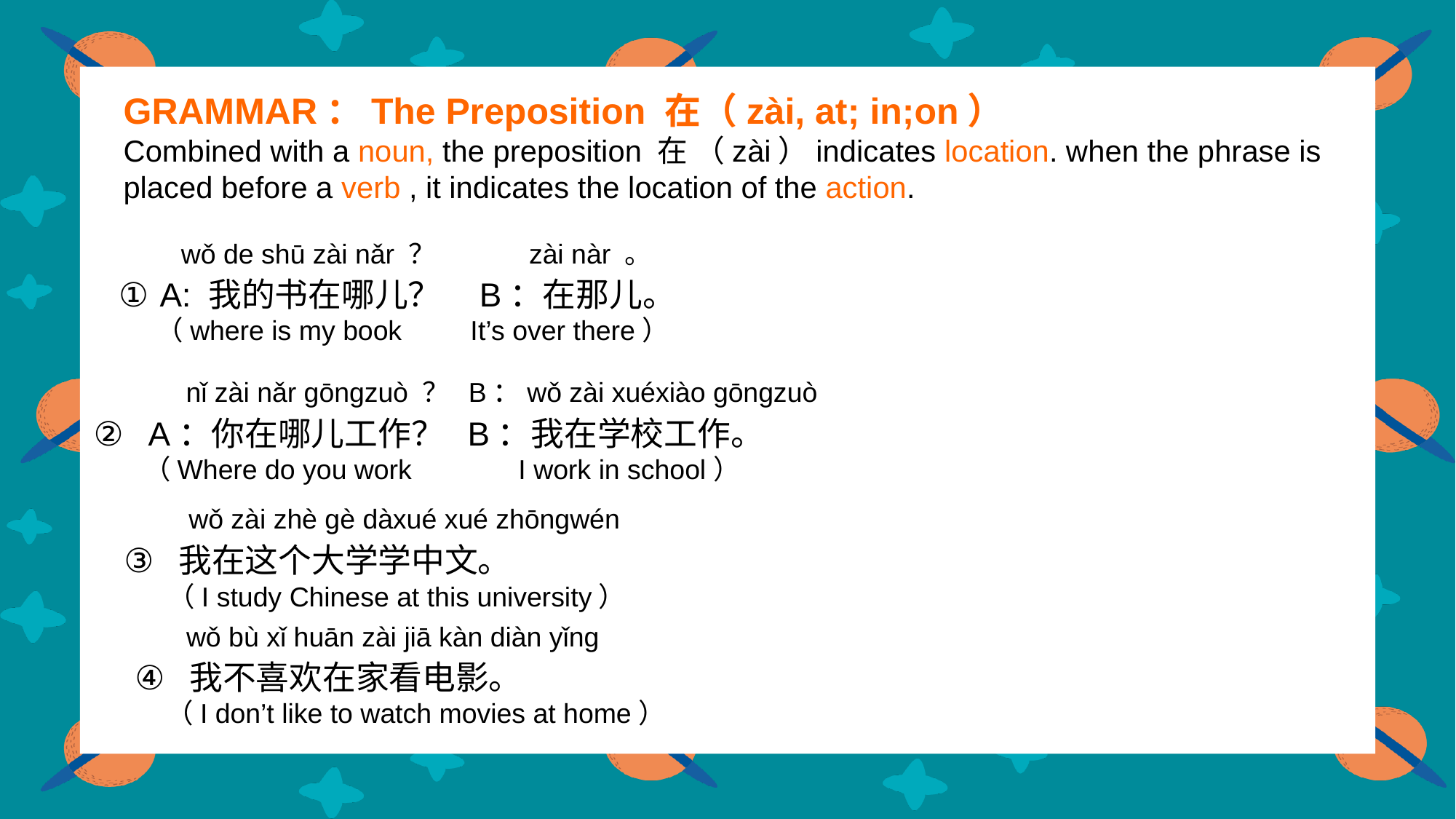

GRAMMAR：The Preposition 在（zài, at; in;on）
Combined with a noun, the preposition 在 （zài）indicates location. when the phrase is placed before a verb , it indicates the location of the action.
wǒ de shū zài nǎr ？              zài nàr 。
A: 我的书在哪儿？    B：在那儿。
     （where is my book         It’s over there）
nǐ zài nǎr gōngzuò ？  B：wǒ zài xuéxiào gōngzuò
A：你在哪儿工作？  B：我在学校工作。
       （Where do you work              I work in school）
wǒ zài zhè gè dàxué xué zhōngwén
我在这个大学学中文。
      （I study Chinese at this university）
wǒ bù xǐ huān zài jiā kàn diàn yǐng
我不喜欢在家看电影。
    （I don’t like to watch movies at home）